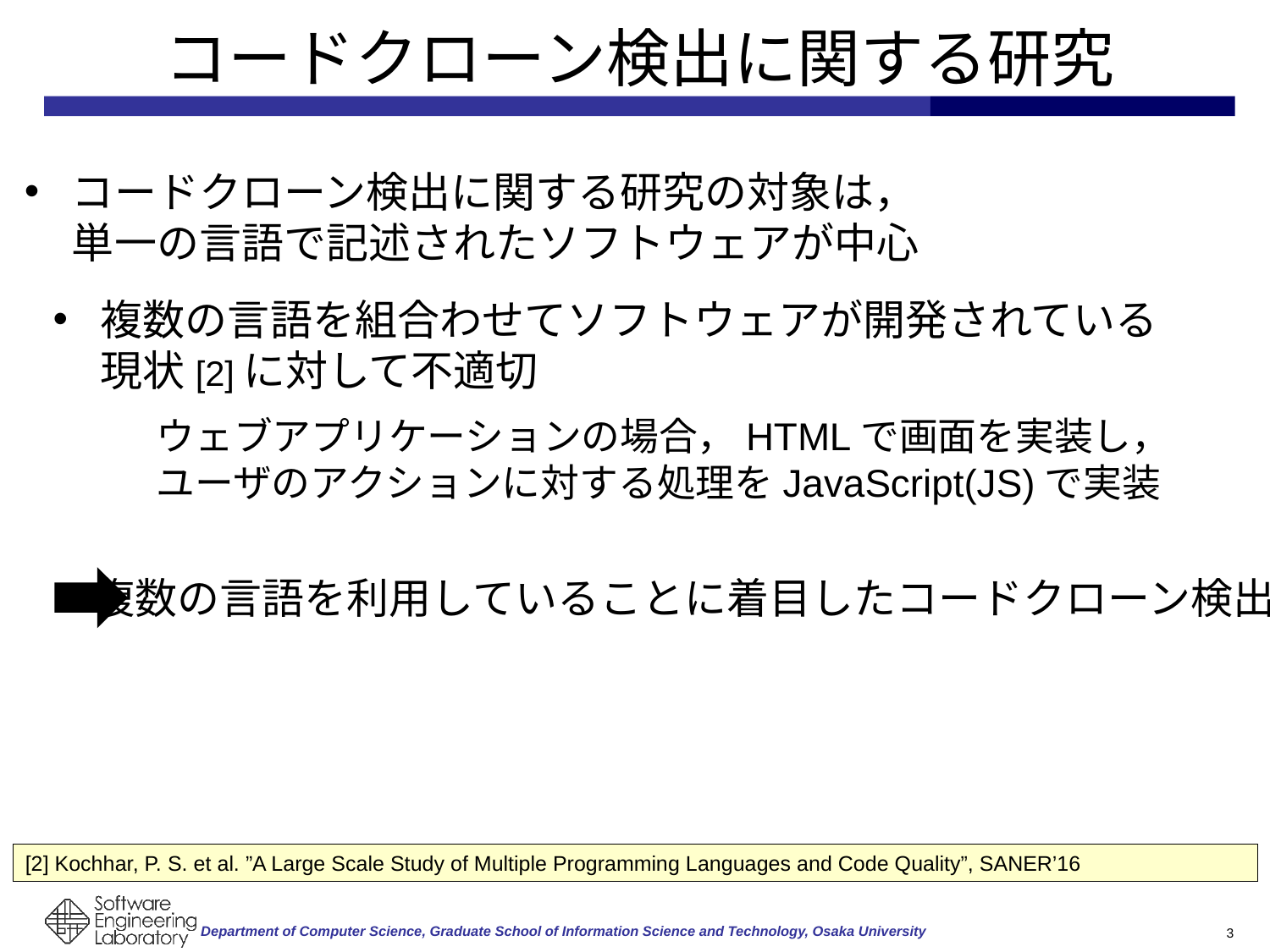

# コードクローン検出に関する研究
コードクローン検出に関する研究の対象は，
単一の言語で記述されたソフトウェアが中心
複数の言語を組合わせてソフトウェアが開発されている
現状[2]に対して不適切
ウェブアプリケーションの場合，HTMLで画面を実装し，
ユーザのアクションに対する処理をJavaScript(JS)で実装
複数の言語を利用していることに着目したコードクローン検出

[2] Kochhar, P. S. et al. ”A Large Scale Study of Multiple Programming Languages and Code Quality”, SANER’16
3